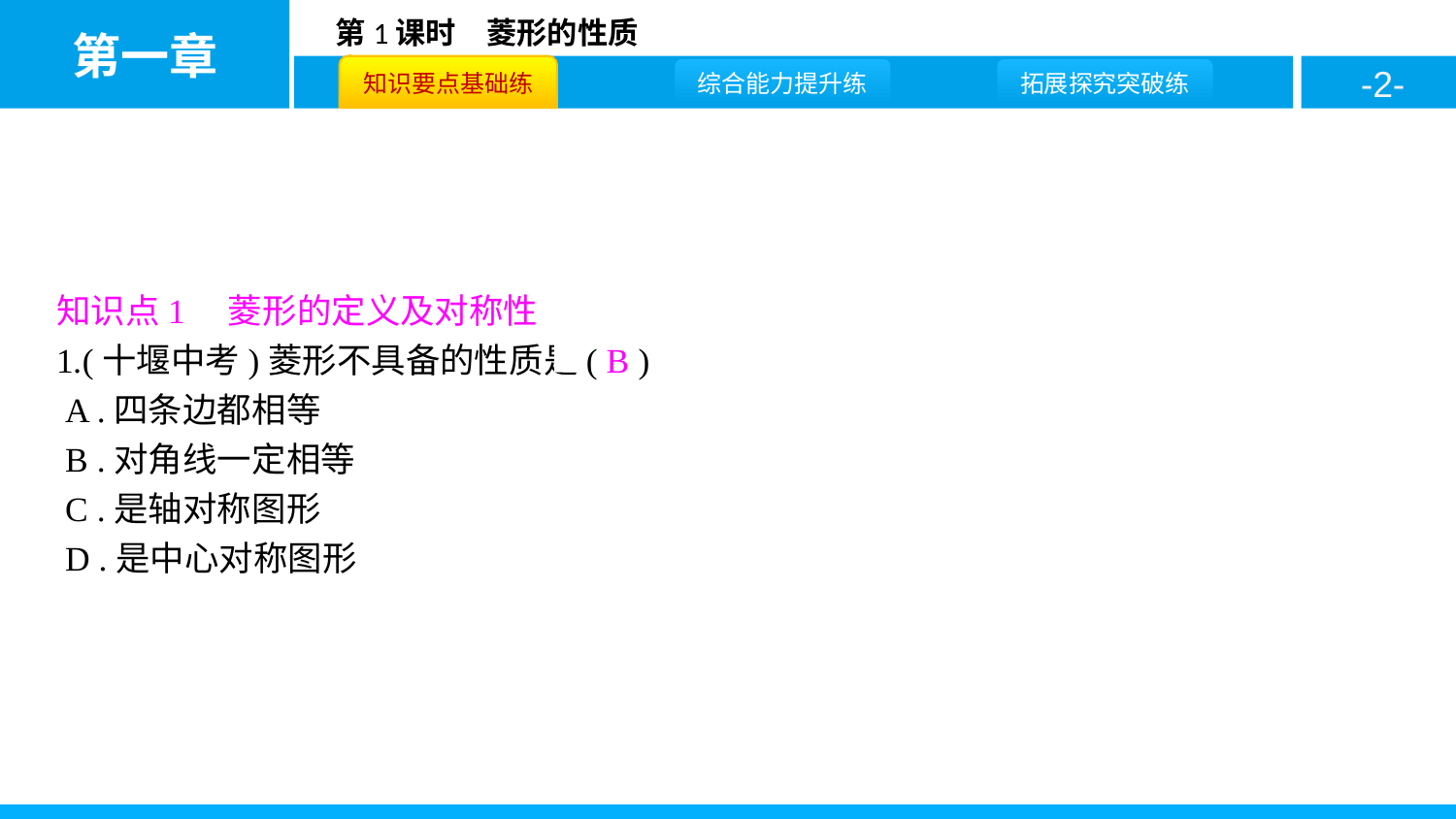

知识点1　菱形的定义及对称性
1.(十堰中考)菱形不具备的性质是( B )
 A .四条边都相等
 B .对角线一定相等
 C .是轴对称图形
 D .是中心对称图形